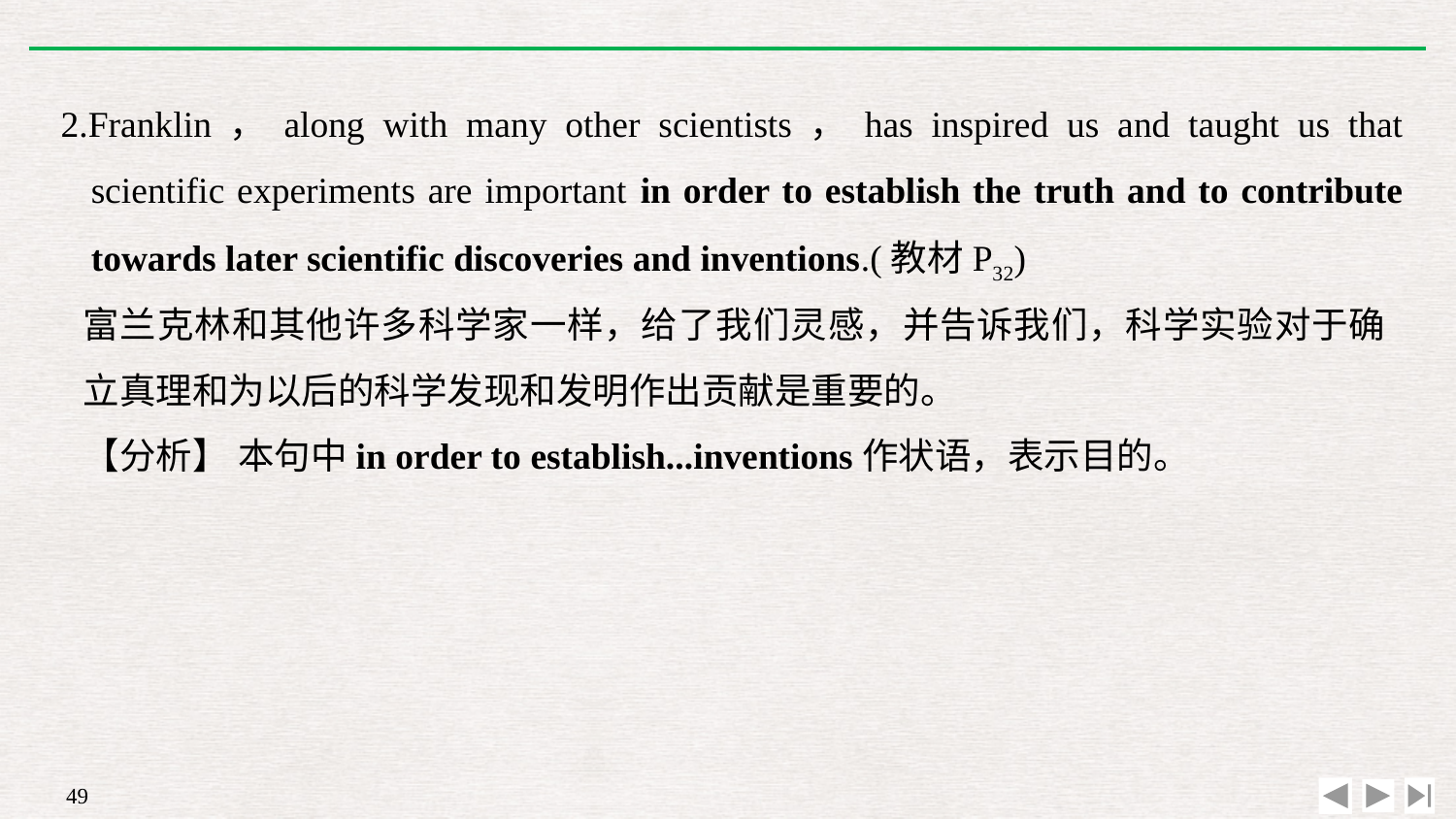

2.Franklin，along with many other scientists，has inspired us and taught us that scientific experiments are important in order to establish the truth and to contribute towards later scientific discoveries and inventions.(教材P32)
富兰克林和其他许多科学家一样，给了我们灵感，并告诉我们，科学实验对于确立真理和为以后的科学发现和发明作出贡献是重要的。
【分析】 本句中in order to establish...inventions作状语，表示目的。